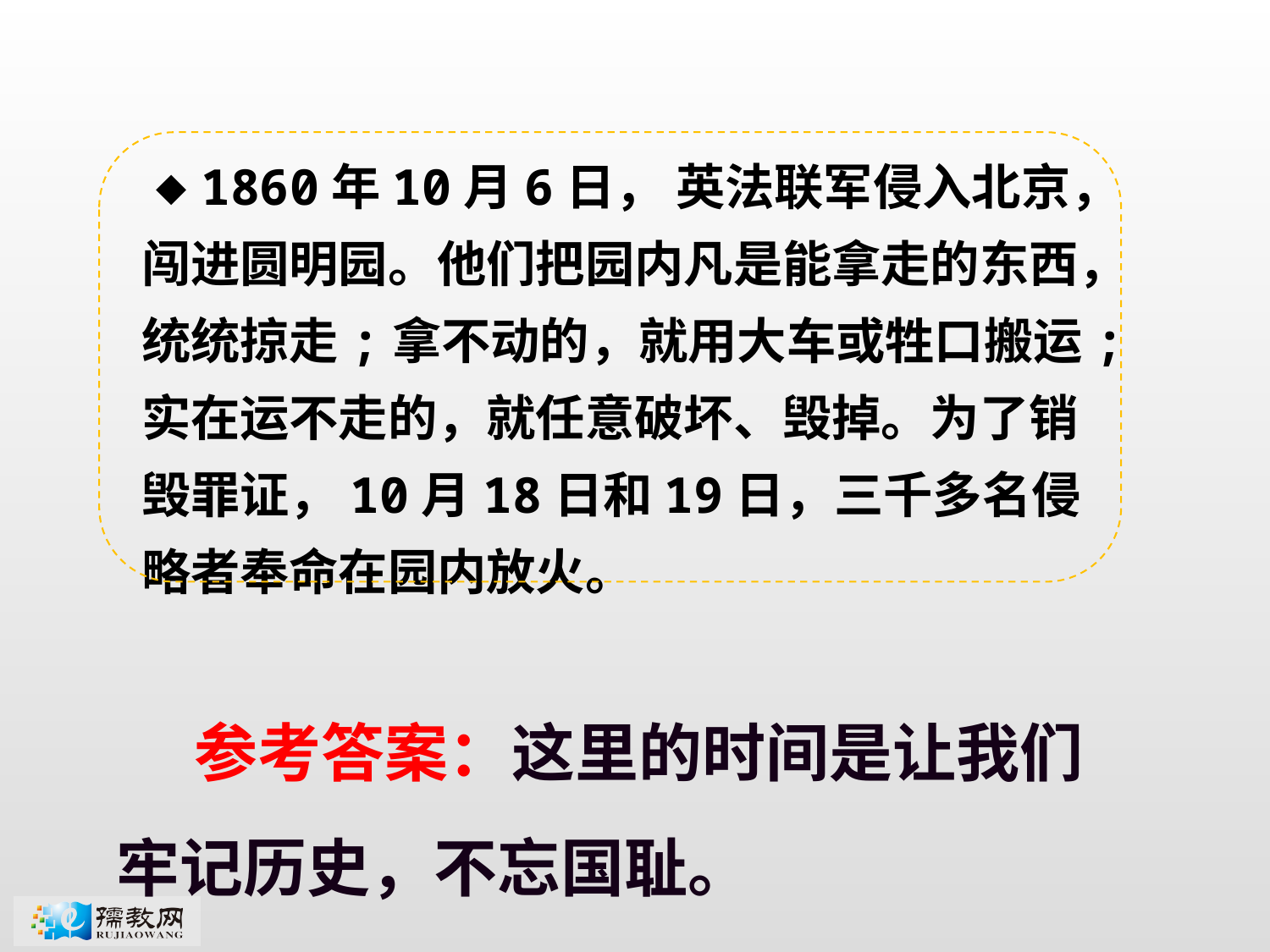

◆1860年10月6日， 英法联军侵入北京，闯进圆明园。他们把园内凡是能拿走的东西，统统掠走;拿不动的，就用大车或牲口搬运;实在运不走的，就任意破坏、毁掉。为了销毁罪证，10月18日和19日，三千多名侵略者奉命在园内放火。

    参考答案：这里的时间是让我们牢记历史，不忘国耻。